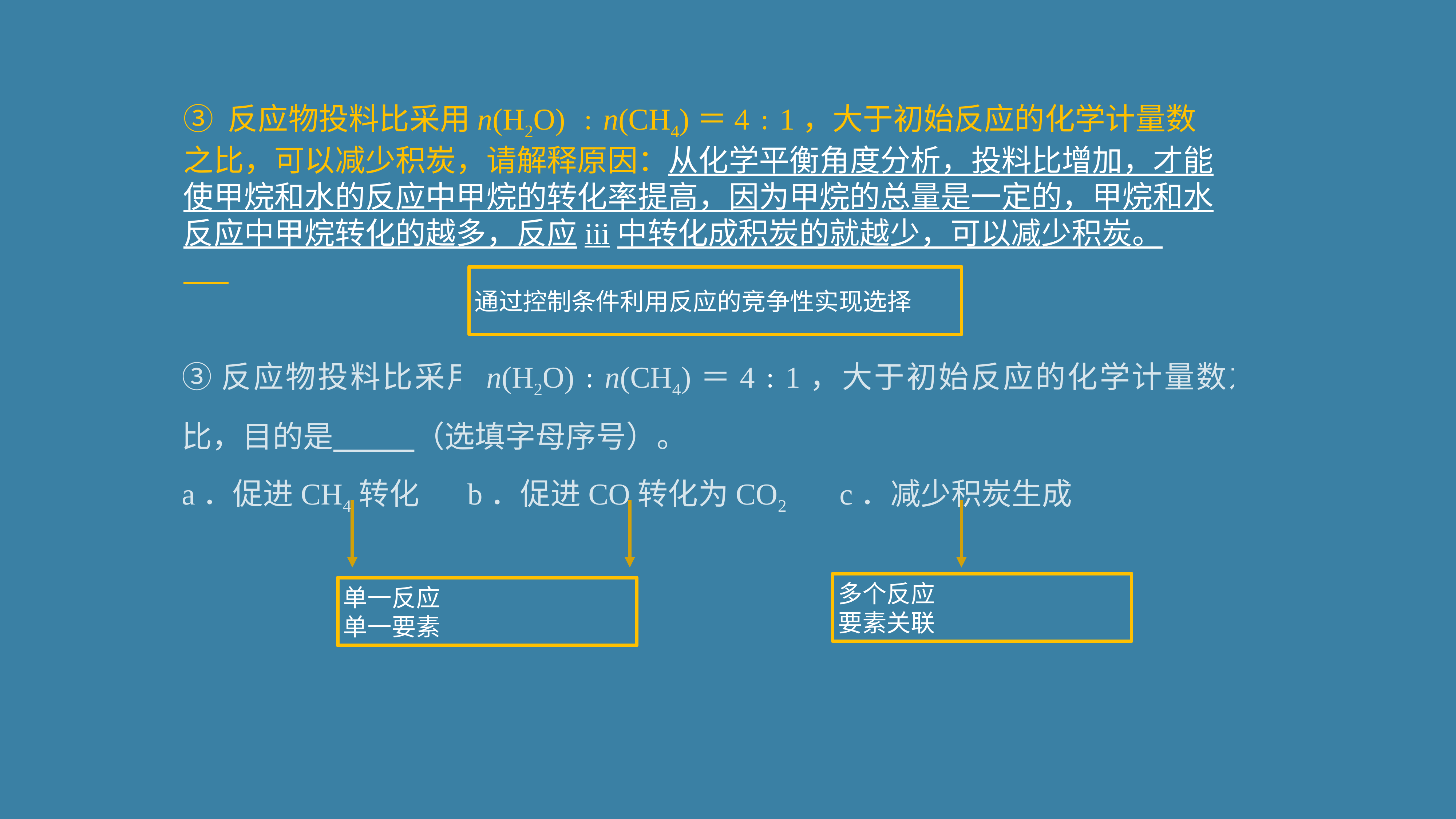

③ 反应物投料比采用n(H2O) ﹕n(CH4)＝4﹕1，大于初始反应的化学计量数
之比，可以减少积炭，请解释原因：从化学平衡角度分析，投料比增加，才能使甲烷和水的反应中甲烷的转化率提高，因为甲烷的总量是一定的，甲烷和水反应中甲烷转化的越多，反应iii中转化成积炭的就越少，可以减少积炭。

通过控制条件利用反应的竞争性实现选择
③反应物投料比采用n(H2O)﹕n(CH4)＝4﹕1，大于初始反应的化学计量数之比，目的是　   　（选填字母序号）。
a．促进CH4转化      b．促进CO转化为CO2       c．减少积炭生成
多个反应
要素关联
单一反应
单一要素